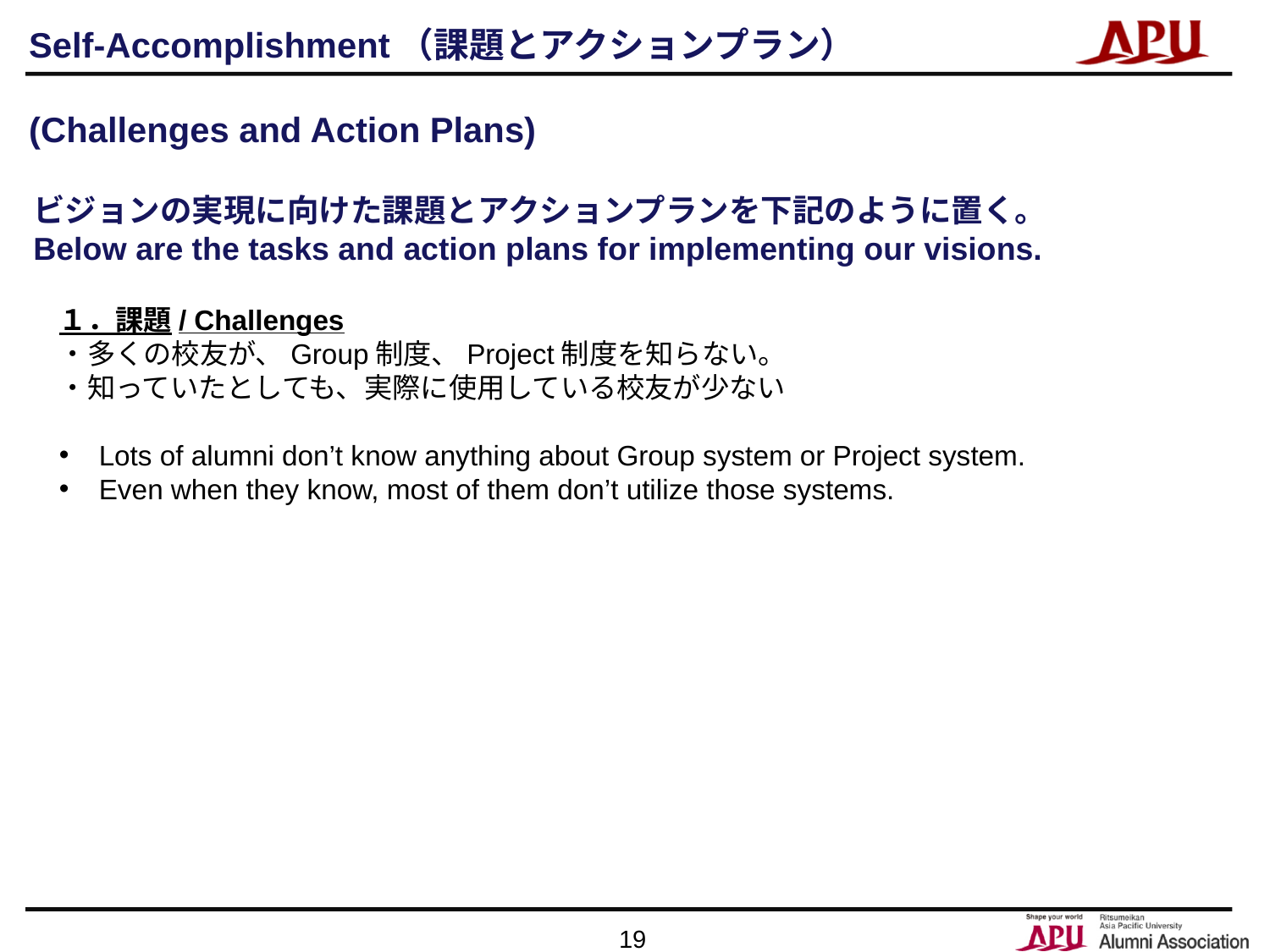

Self-Accomplishment（課題とアクションプラン）

(Challenges and Action Plans)

ビジョンの実現に向けた課題とアクションプランを下記のように置く。
Below are the tasks and action plans for implementing our visions.
１．課題/ Challenges
・多くの校友が、Group制度、Project制度を知らない。
・知っていたとしても、実際に使用している校友が少ない

Lots of alumni don’t know anything about Group system or Project system.
Even when they know, most of them don’t utilize those systems.

19